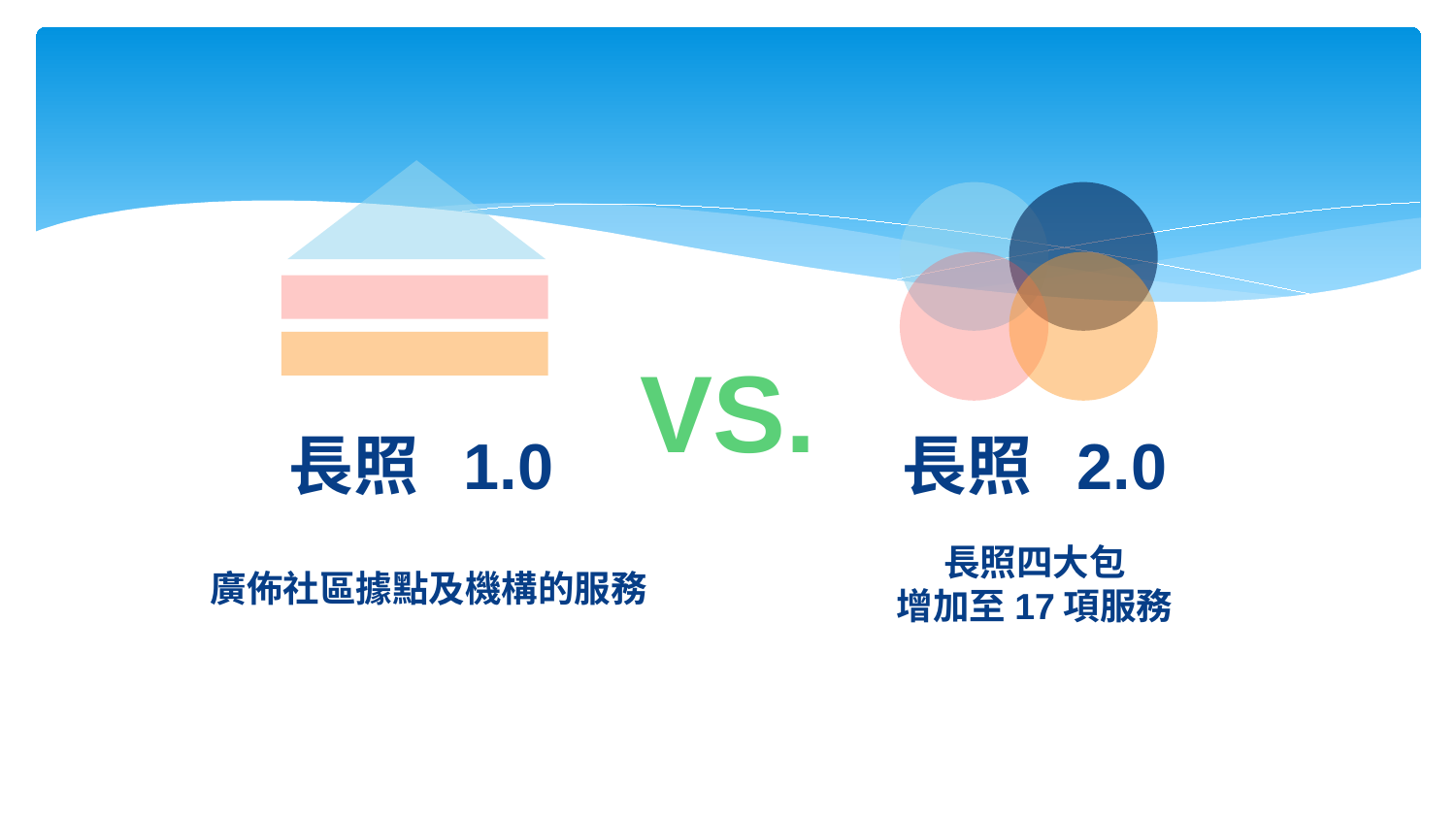

VS.
# 長照  1.0
長照  2.0
長照四大包
增加至17項服務
廣佈社區據點及機構的服務